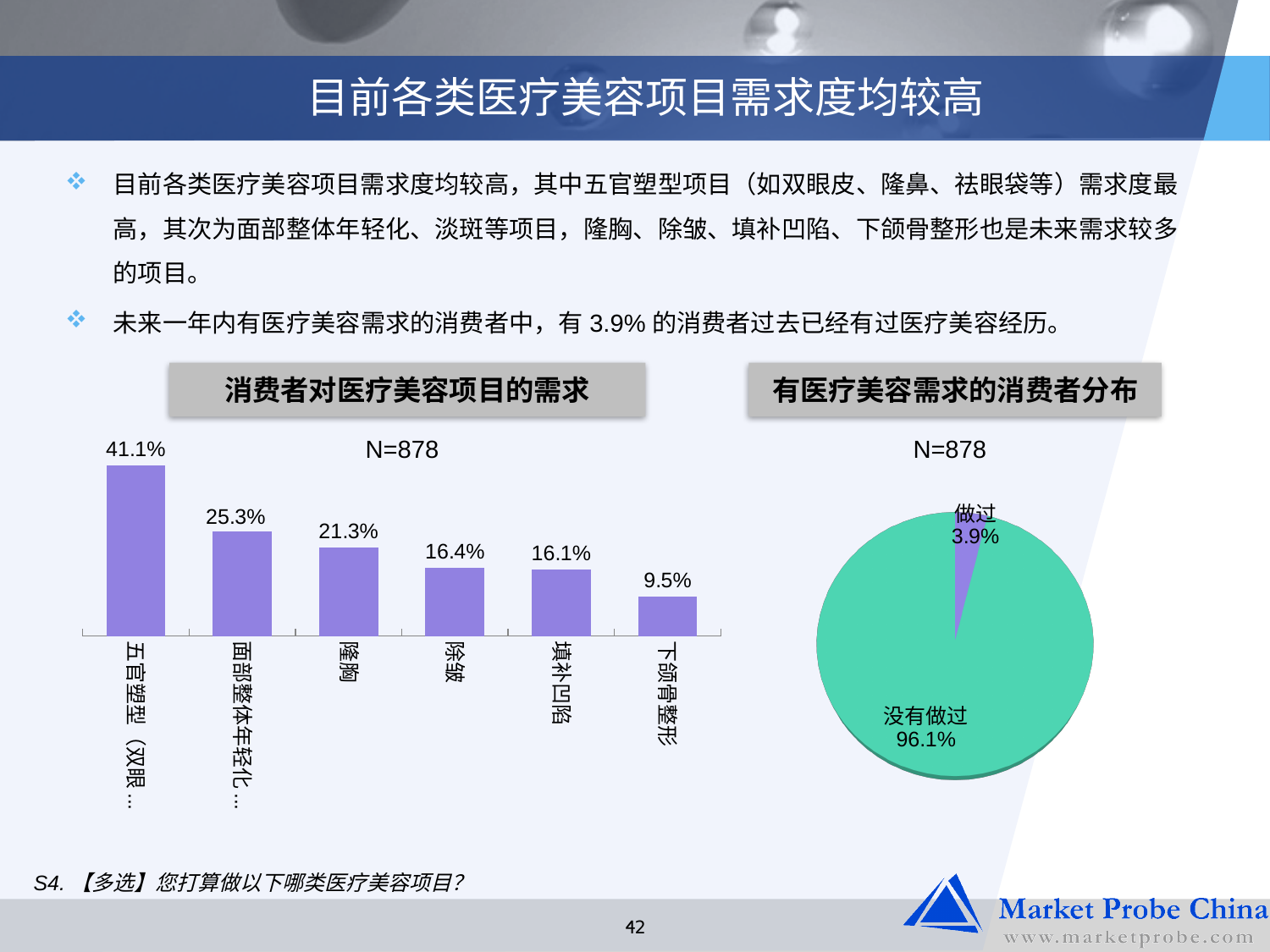

# 目前各类医疗美容项目需求度均较高
目前各类医疗美容项目需求度均较高，其中五官塑型项目（如双眼皮、隆鼻、祛眼袋等）需求度最高，其次为面部整体年轻化、淡斑等项目，隆胸、除皱、填补凹陷、下颌骨整形也是未来需求较多的项目。
未来一年内有医疗美容需求的消费者中，有3.9%的消费者过去已经有过医疗美容经历。
消费者对医疗美容项目的需求
有医疗美容需求的消费者分布

### Chart

| Category | 总计 |
|---|---|
| 五官塑型（双眼皮、隆鼻、祛眼袋等） | 0.4111617312072894 |
| 面部整体年轻化、淡斑等 | 0.25284738041002275 |
| 隆胸 | 0.2129840546697039 |
| 除皱 | 0.16400911161731213 |
| 填补凹陷 | 0.16059225512528474 |
| 下颌骨整形 | 0.09453302961275627 |
N=878
N=878

[unsupported chart]

S4.【多选】您打算做以下哪类医疗美容项目？
42